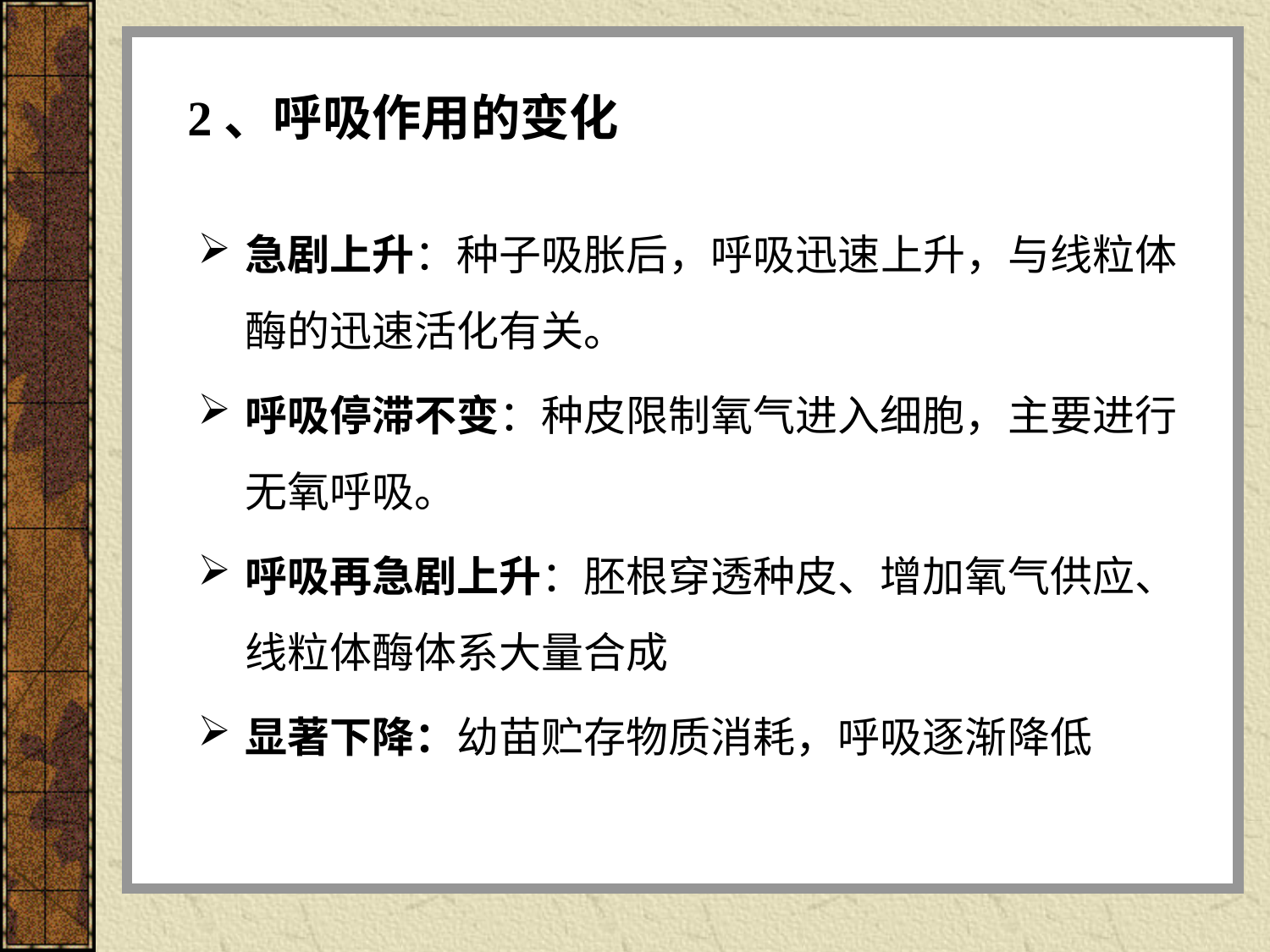

# 2、呼吸作用的变化
急剧上升：种子吸胀后，呼吸迅速上升，与线粒体酶的迅速活化有关。
呼吸停滞不变：种皮限制氧气进入细胞，主要进行无氧呼吸。
呼吸再急剧上升：胚根穿透种皮、增加氧气供应、线粒体酶体系大量合成
显著下降：幼苗贮存物质消耗，呼吸逐渐降低